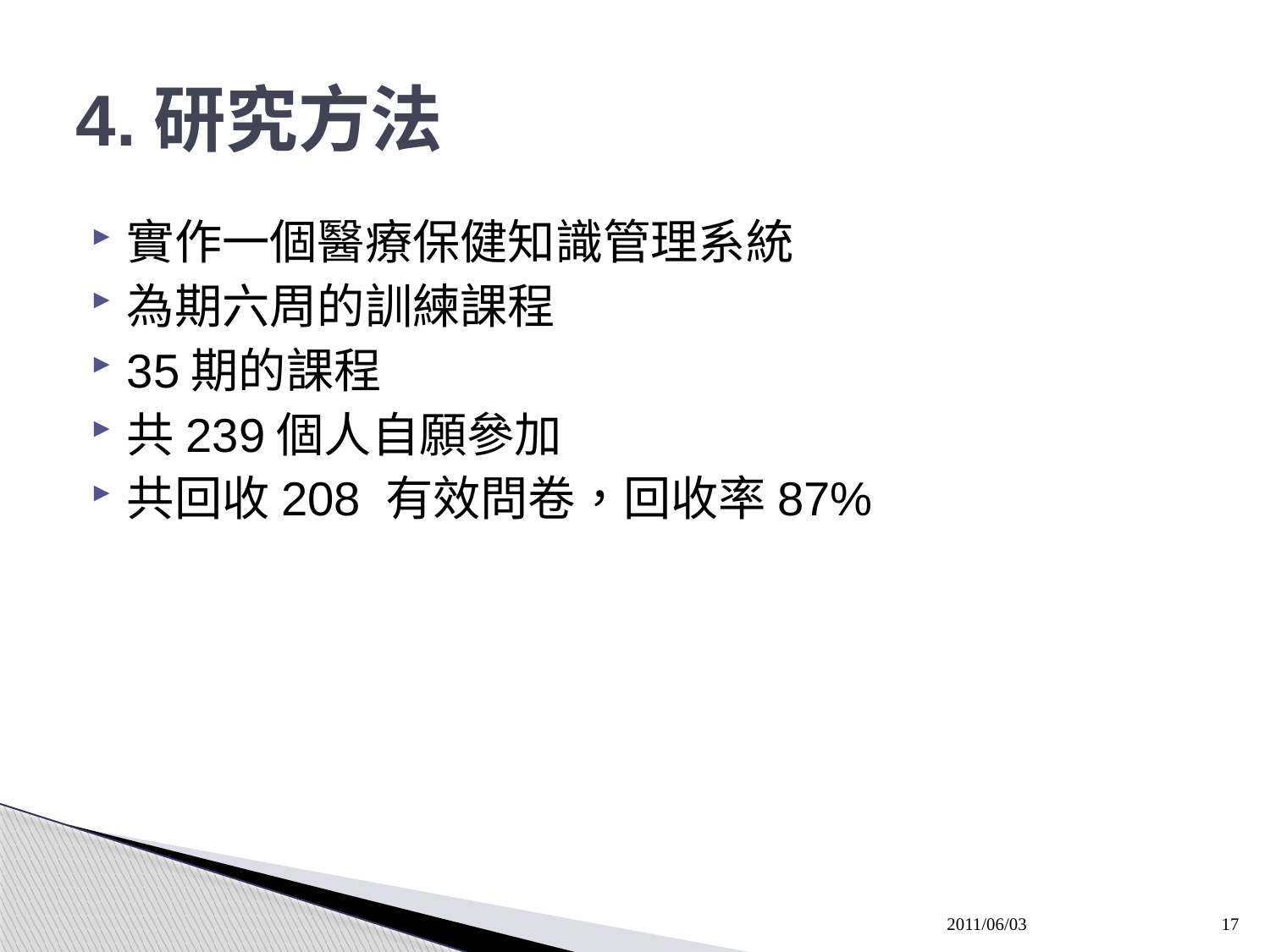

# 4.研究方法
實作一個醫療保健知識管理系統
為期六周的訓練課程
35期的課程
共239個人自願參加
共回收208 有效問卷，回收率87%
2011/06/03
17